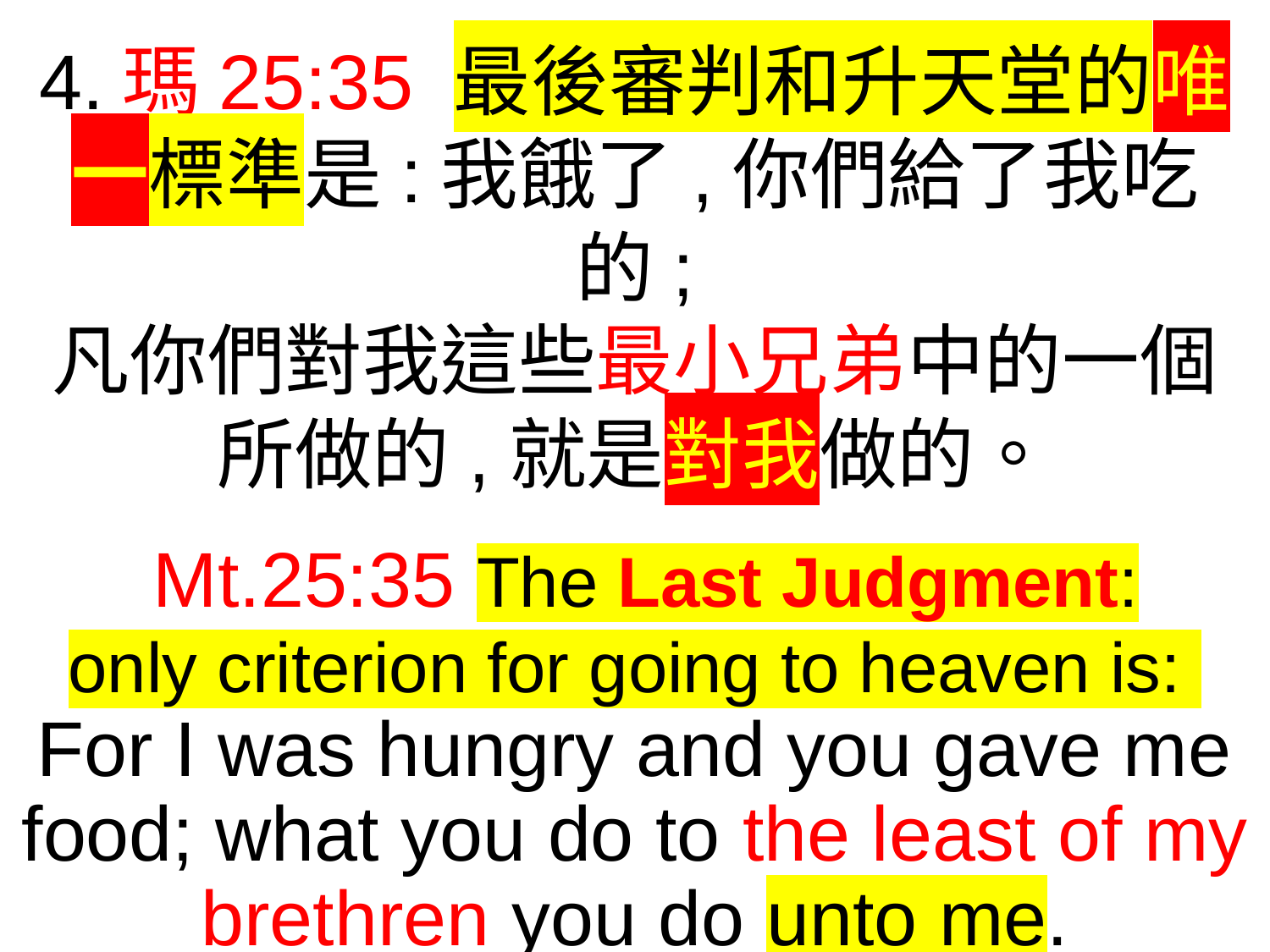

4.瑪25:35 最後審判和升天堂的唯一標準是:我餓了,你們給了我吃的;
凡你們對我這些最小兄弟中的一個
所做的,就是對我做的。
 Mt.25:35 The Last Judgment:
only criterion for going to heaven is:
For I was hungry and you gave me food; what you do to the least of my brethren you do unto me.